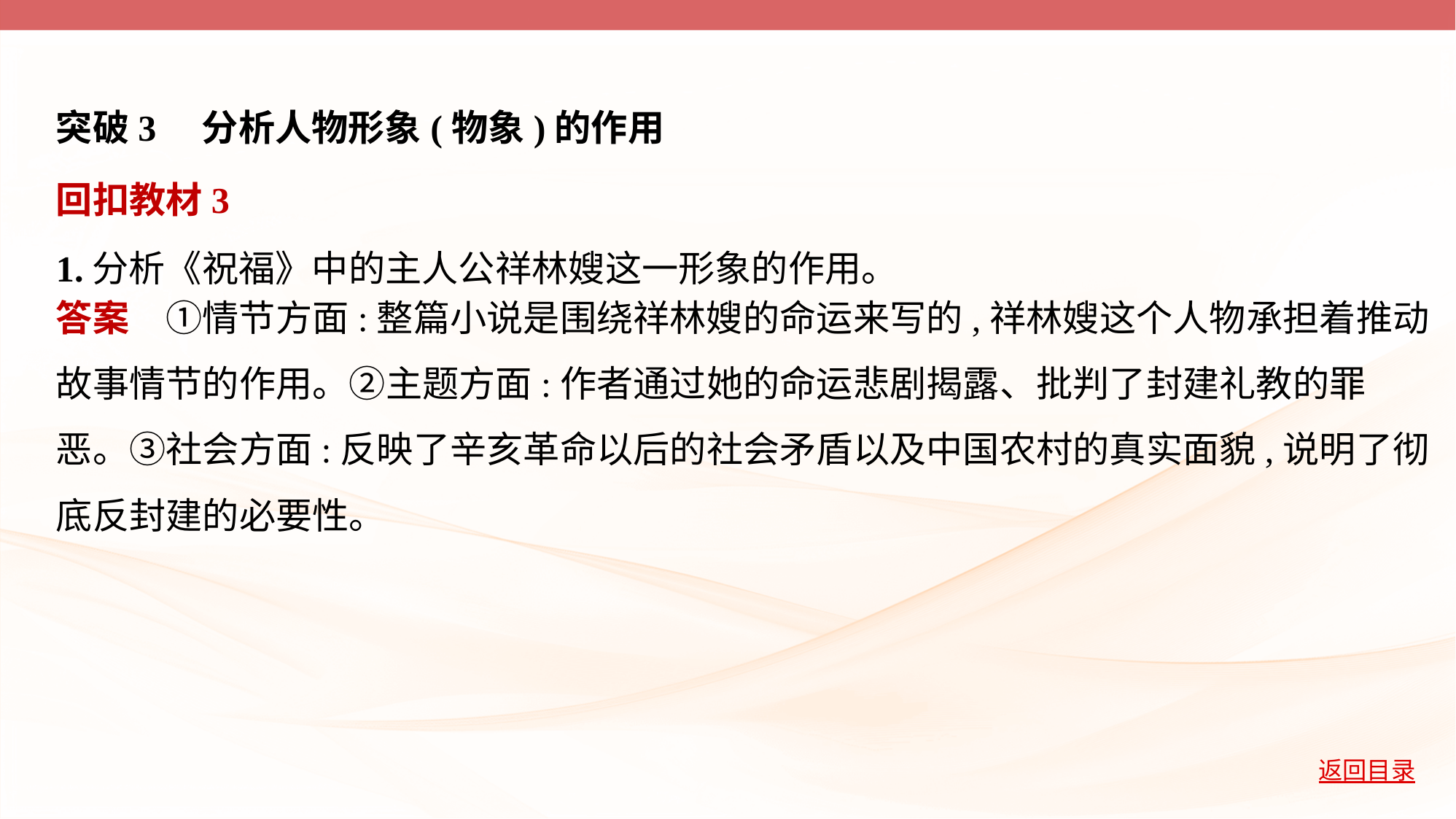

突破3　分析人物形象(物象)的作用
回扣教材3
1.分析《祝福》中的主人公祥林嫂这一形象的作用。

答案　①情节方面:整篇小说是围绕祥林嫂的命运来写的,祥林嫂这个人物承担着推动
故事情节的作用。②主题方面:作者通过她的命运悲剧揭露、批判了封建礼教的罪
恶。③社会方面:反映了辛亥革命以后的社会矛盾以及中国农村的真实面貌,说明了彻
底反封建的必要性。